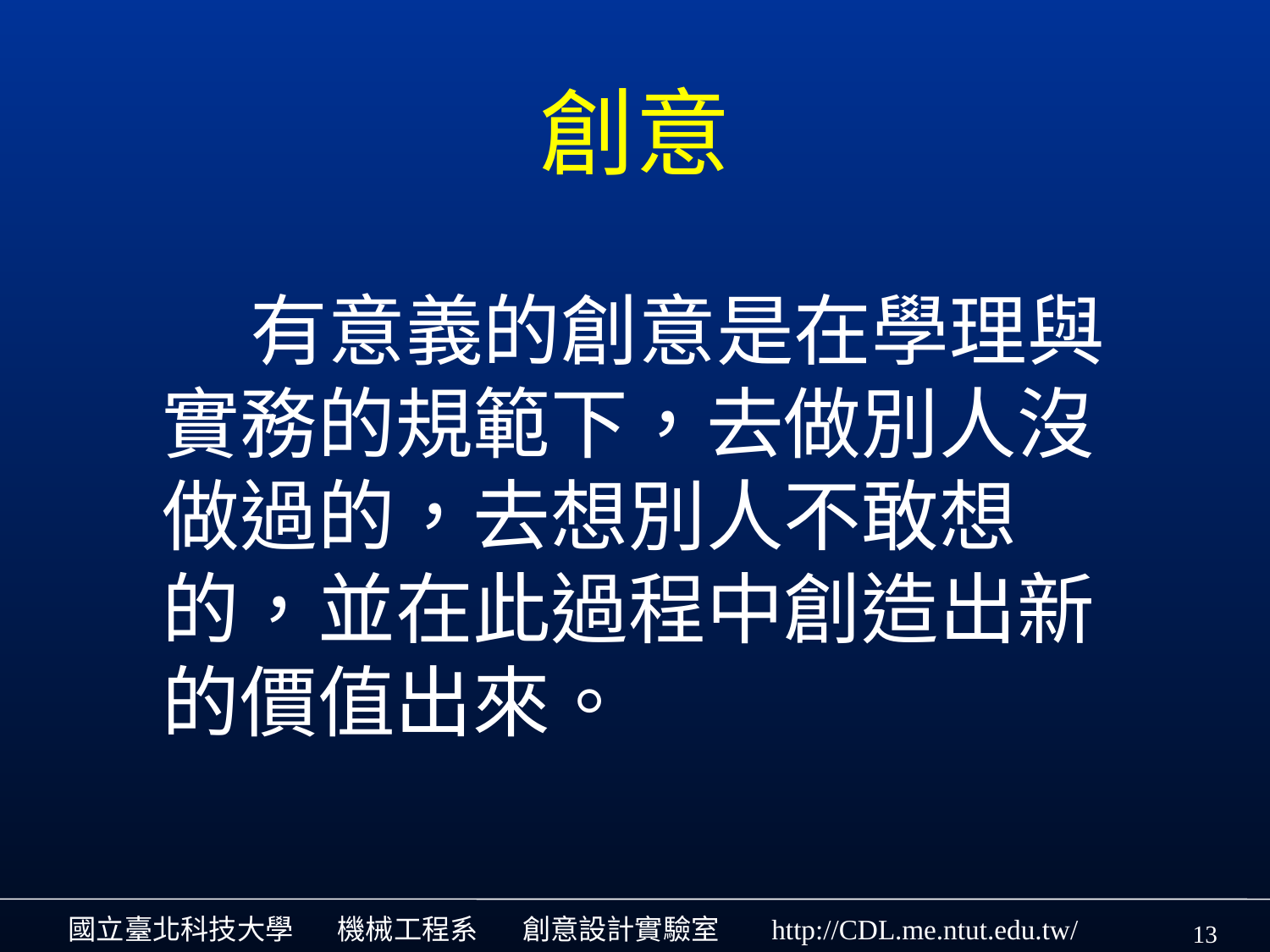

# 創意
    有意義的創意是在學理與實務的規範下，去做別人沒做過的，去想別人不敢想的，並在此過程中創造出新的價值出來。

13